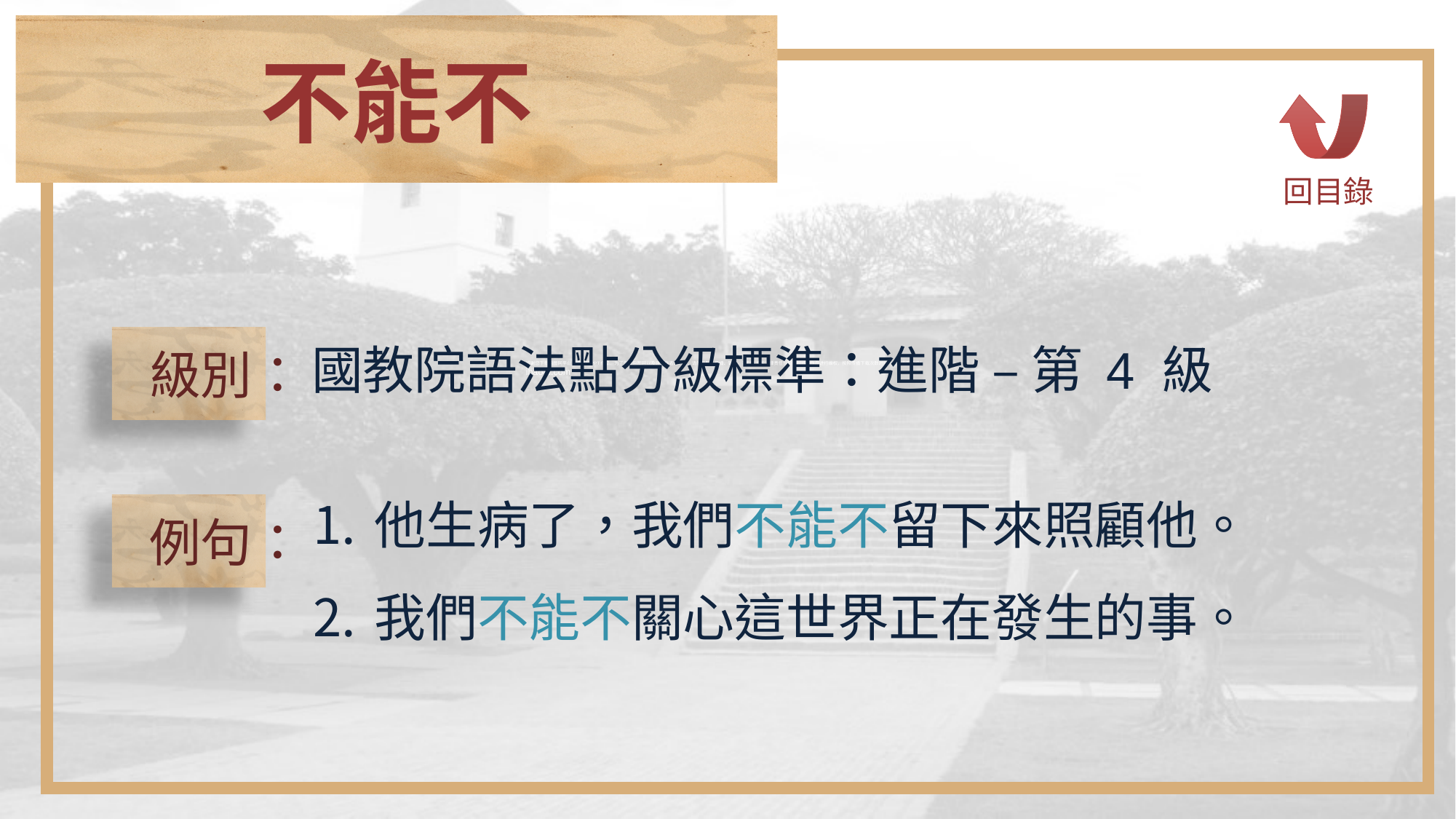

不能不

回目錄
 級別：
國教院語法點分級標準：進階 – 第 4 級
他生病了，我們不能不留下來照顧他。
我們不能不關心這世界正在發生的事。
 例句：